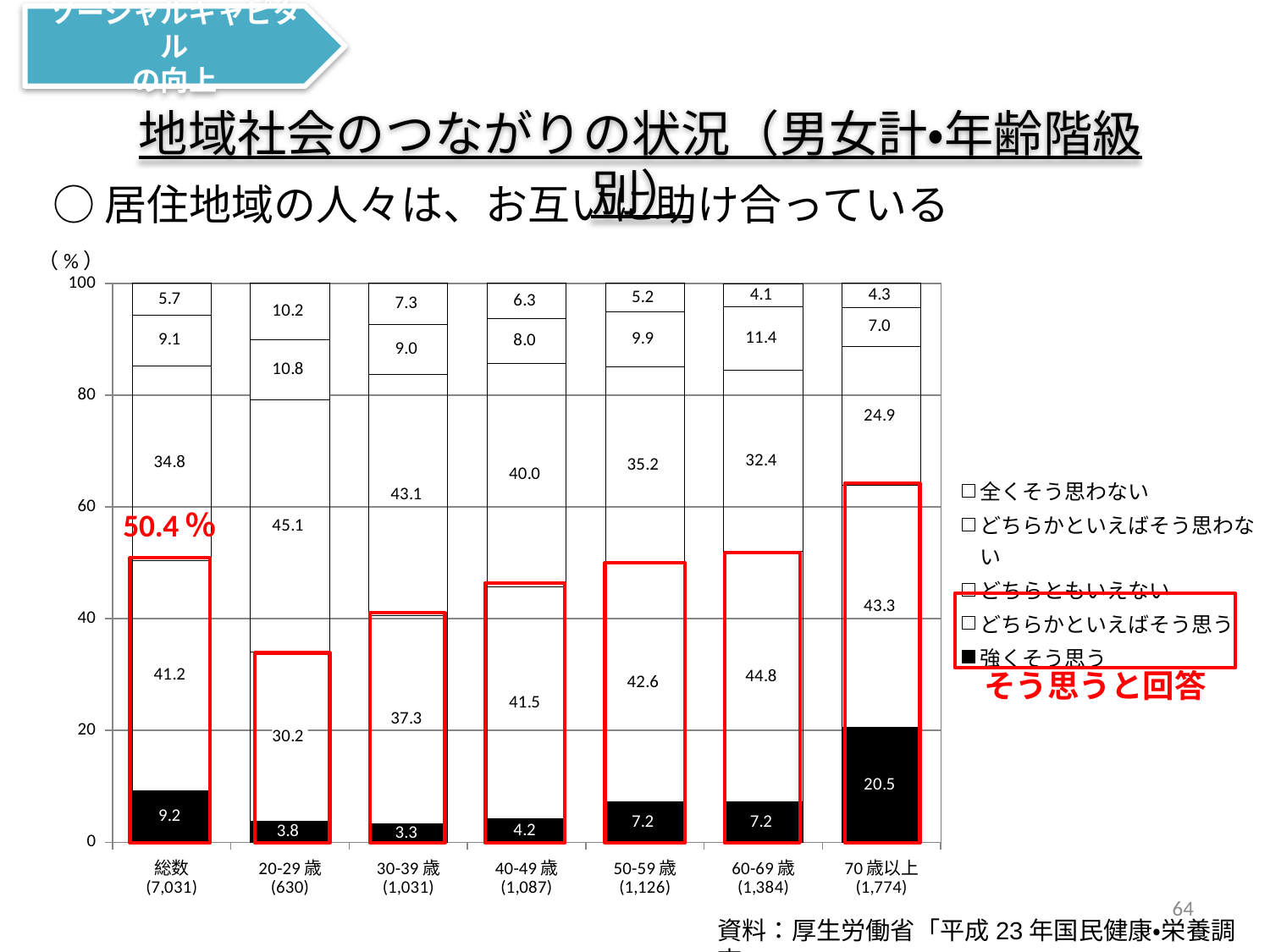

ソーシャルキャピタル
の向上
地域社会のつながりの状況（男女計・年齢階級別）
○居住地域の人々は、お互いに助け合っている

### Chart

| Category | 強くそう思う | どちらかといえばそう思う | どちらともいえない | どちらかといえばそう思わない | 全くそう思わない |
|---|---|---|---|---|---|
| 総数
(7,031) | 9.200000000000001 | 41.2 | 34.800000000000004 | 9.1 | 5.7 |
| 20-29歳
(630) | 3.8 | 30.2 | 45.1 | 10.8 | 10.200000000000001 |
| 30-39歳
(1,031) | 3.3 | 37.300000000000004 | 43.1 | 9.0 | 7.3 |
| 40-49歳
(1,087) | 4.2 | 41.5 | 40.0 | 8.0 | 6.3 |
| 50-59歳
(1,126) | 7.2 | 42.6 | 35.2 | 9.9 | 5.2 |
| 60-69歳
(1,384) | 7.2 | 44.8 | 32.4 | 11.4 | 4.1 |
| 70歳以上
(1,774) | 20.5 | 43.3 | 24.9 | 7.0 | 4.3 |
（%）

64
資料：厚生労働省「平成23年国民健康・栄養調査」